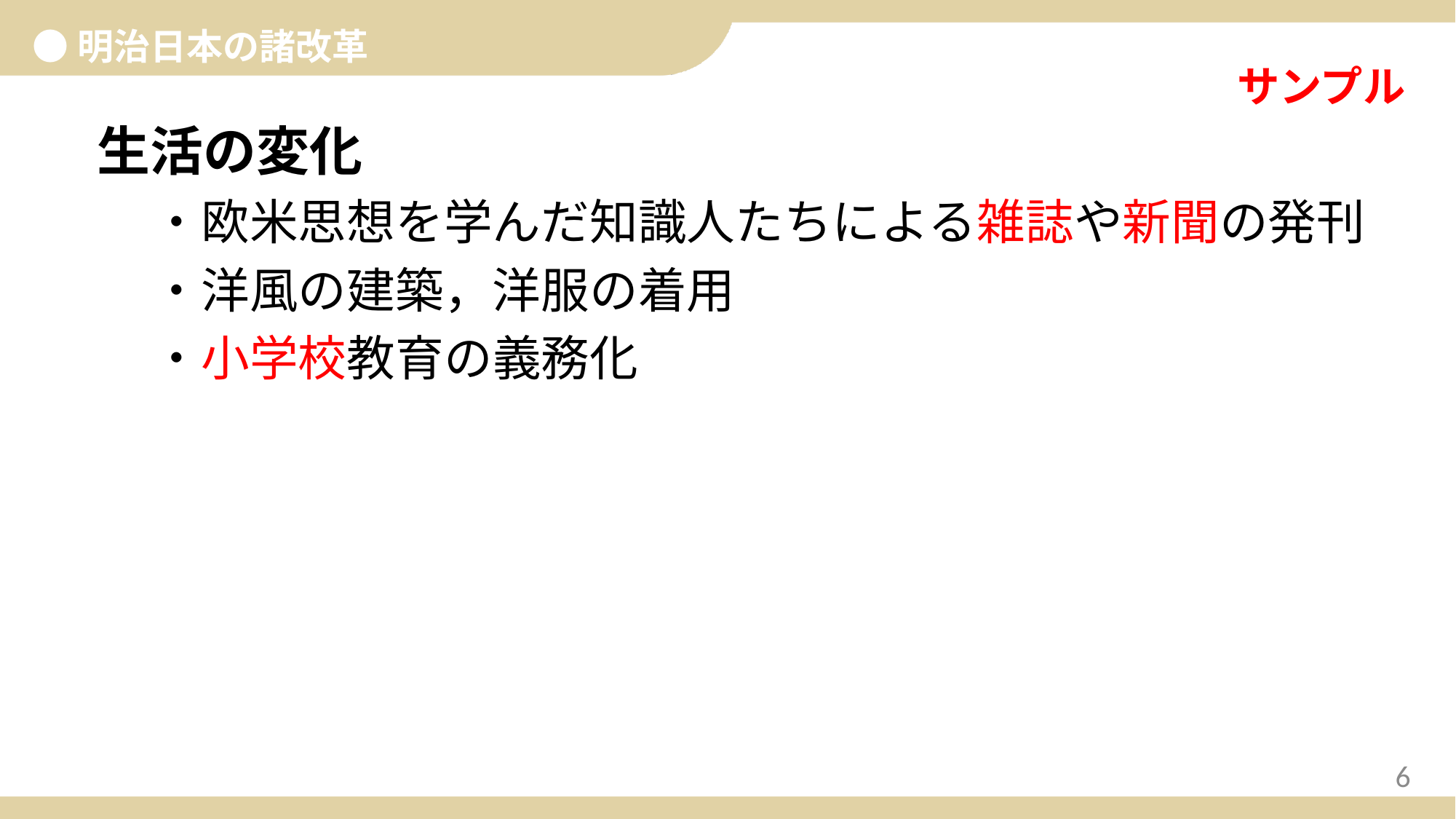

●明治日本の諸改革
生活の変化
・欧米思想を学んだ知識人たちによる雑誌や新聞の発刊
・洋風の建築，洋服の着用
・小学校教育の義務化